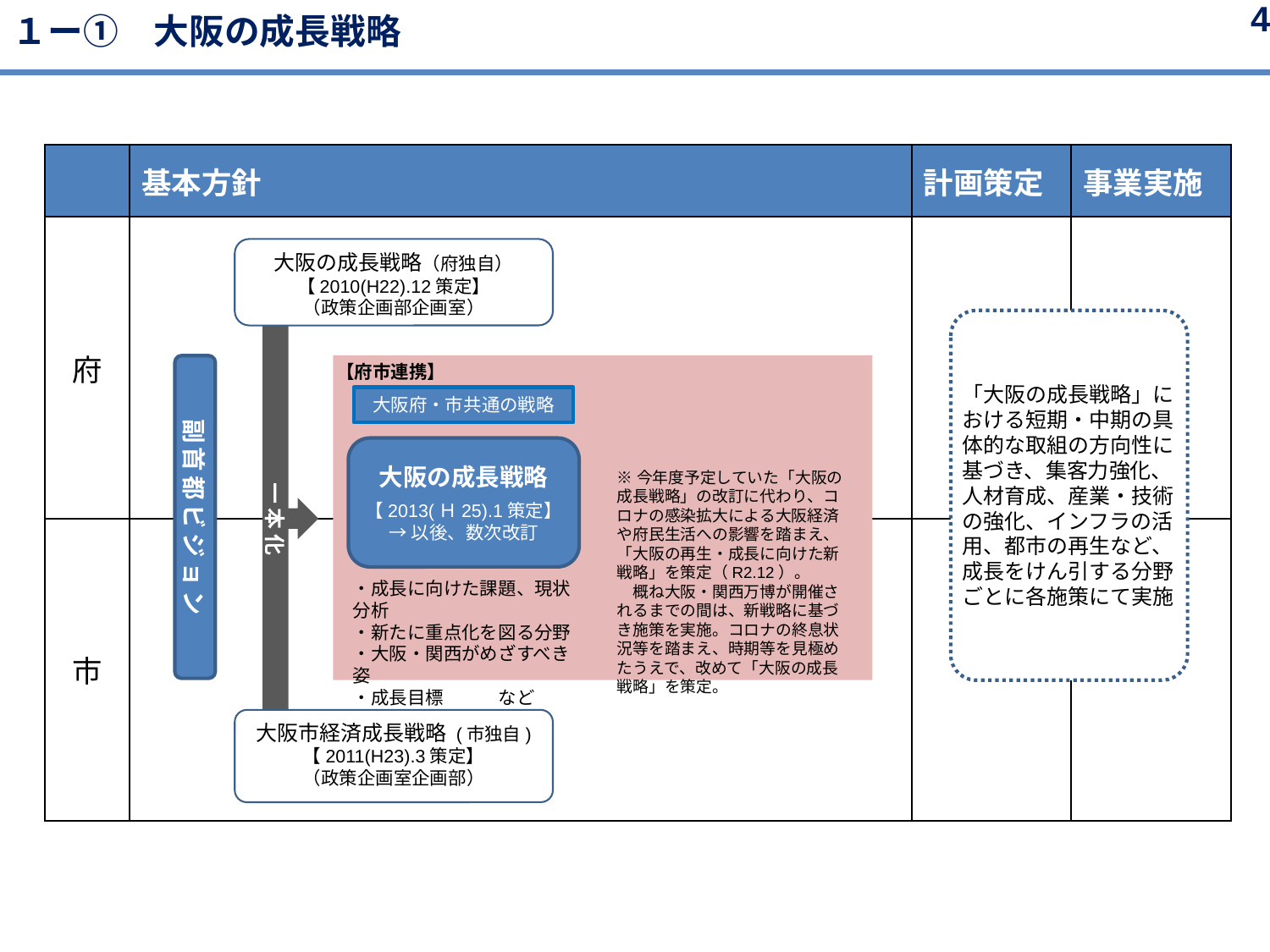

4
１ー①　大阪の成長戦略
|  | 基本方針 | 計画策定 | 事業実施 |
| --- | --- | --- | --- |
| 府 |  |  |  |
| 市 |  |  |  |
大阪の成長戦略（府独自）
【2010(H22).12策定】
（政策企画部企画室）
「大阪の成長戦略」における短期・中期の具体的な取組の方向性に基づき、集客力強化、人材育成、産業・技術の強化、インフラの活用、都市の再生など、成長をけん引する分野ごとに各施策にて実施
一本化
【府市連携】

副首都ビジョン
大阪府・市共通の戦略
大阪の成長戦略

【2013(Ｈ25).1策定】
→以後、数次改訂
※今年度予定していた「大阪の成長戦略」の改訂に代わり、コロナの感染拡大による大阪経済や府民生活への影響を踏まえ、 「大阪の再生・成長に向けた新戦略」を策定（R2.12）。
　概ね大阪・関西万博が開催されるまでの間は、新戦略に基づき施策を実施。コロナの終息状況等を踏まえ、時期等を見極めたうえで、改めて「大阪の成長戦略」を策定。

・成長に向けた課題、現状分析
・新たに重点化を図る分野
・大阪・関西がめざすべき姿
・成長目標　　　など
大阪市経済成長戦略 (市独自)
【2011(H23).3策定】
（政策企画室企画部）